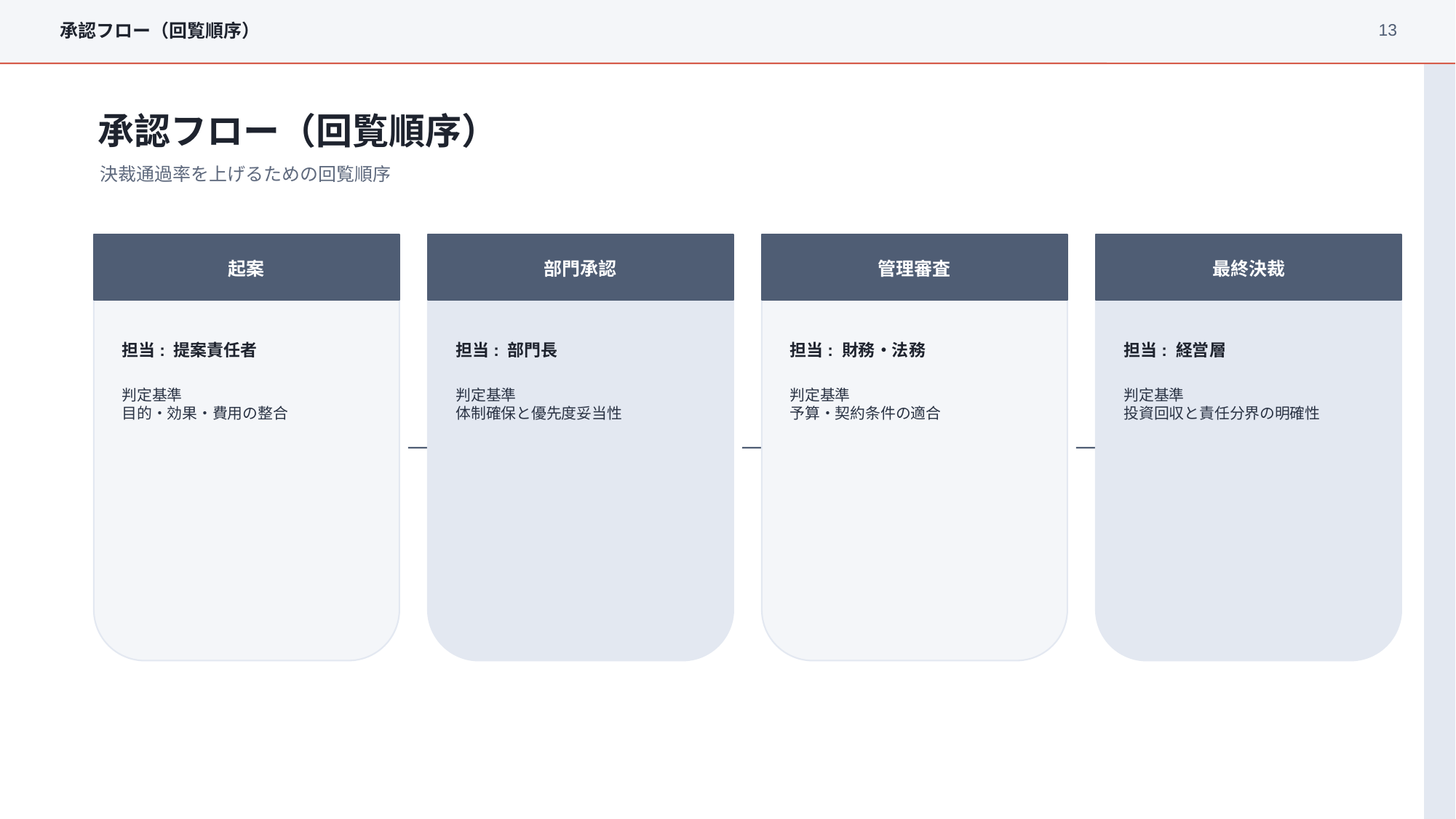

13
承認フロー（回覧順序）

承認フロー（回覧順序）
決裁通過率を上げるための回覧順序

起案
部門承認
管理審査
最終決裁
担当: 提案責任者
担当: 部門長
担当: 財務・法務
担当: 経営層
判定基準
目的・効果・費用の整合
判定基準
体制確保と優先度妥当性
判定基準
予算・契約条件の適合
判定基準
投資回収と責任分界の明確性